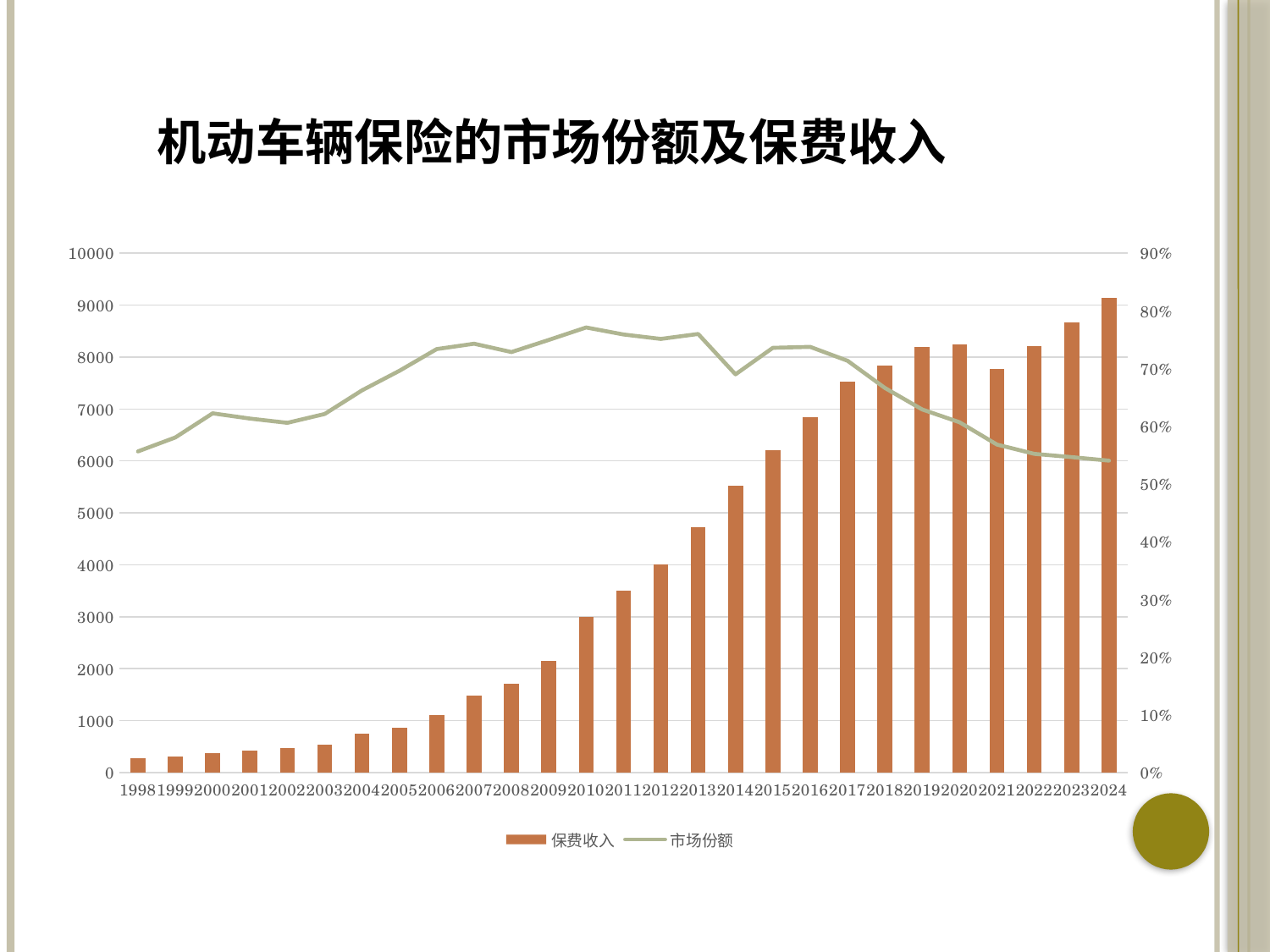

机动车辆保险的市场份额及保费收入

### Chart

| Category | 保费收入 | 市场份额 |
|---|---|---|
| 1998 | 281.0 | 0.556435643564356 |
| 1999 | 306.0 | 0.580645161290323 |
| 2000 | 372.45 | 0.622409759358289 |
| 2001 | 422.12 | 0.613332558409857 |
| 2002 | 472.35 | 0.605957588741645 |
| 2003 | 540.144528385215 | 0.621281677311059 |
| 2004 | 745.0 | 0.662222222222222 |
| 2005 | 857.52 | 0.696089811755729 |
| 2006 | 1107.97 | 0.733735530184631 |
| 2007 | 1484.3 | 0.742978420939347 |
| 2008 | 1702.52 | 0.728597044562654 |
| 2009 | 2155.61 | 0.749560996303676 |
| 2010 | 3004.15 | 0.771156985758438 |
| 2011 | 3505.0 | 0.759016159140027 |
| 2012 | 4005.17 | 0.75130793313737 |
| 2013 | 4720.79 | 0.759915071165727 |
| 2014 | 5516.0 | 0.689933795874156 |
| 2015 | 6199.0 | 0.735934847387604 |
| 2016 | 6834.22 | 0.737579513347018 |
| 2017 | 7521.1 | 0.713482080179103 |
| 2018 | 7834.05 | 0.666404382554846 |
| 2019 | 8188.3 | 0.629080460653181 |
| 2020 | 8245.0 | 0.606964075382803 |
| 2021 | 7773.0 | 0.568367943843229 |
| 2022 | 8210.0 | 0.552229770632945 |
| 2023 | 8673.0 | 0.546571716662465 |
| 2024 | 9137.0 | 0.540427042053587 |